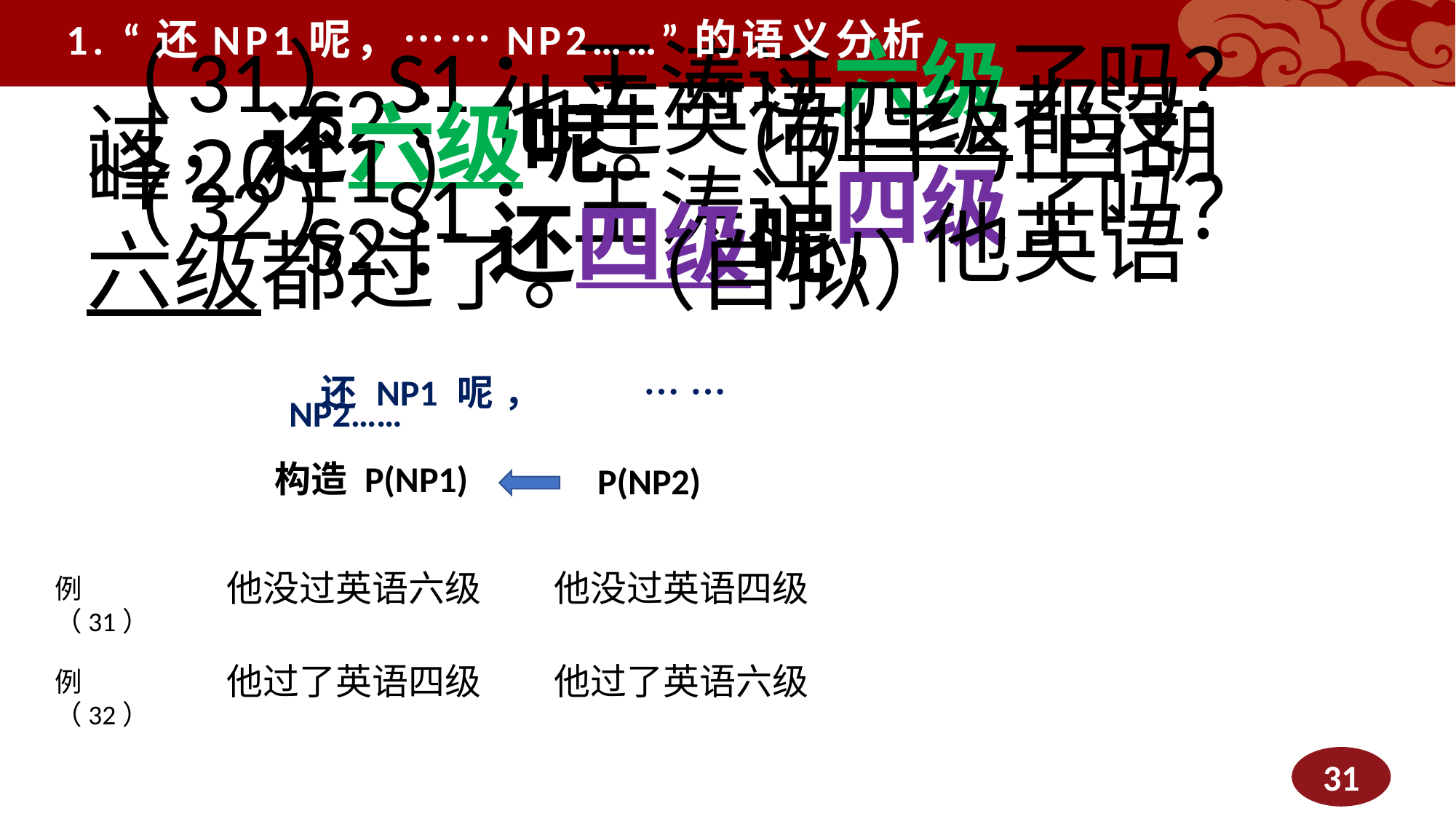

1. “还NP1呢，……NP2……”的语义分析
（31）S1：王涛过六级了吗？
           S2：他连英语四级都没过，还六级呢。（例子引自胡峰2011）
（32）S1：王涛过四级了吗？
           S2：还四级呢，他英语六级都过了。（自拟）

还NP1呢，     ……NP2……
构造 P(NP1)
P(NP2)

  他没过英语六级
他没过英语四级
例（31）
  他过了英语四级
他过了英语六级
例（32）